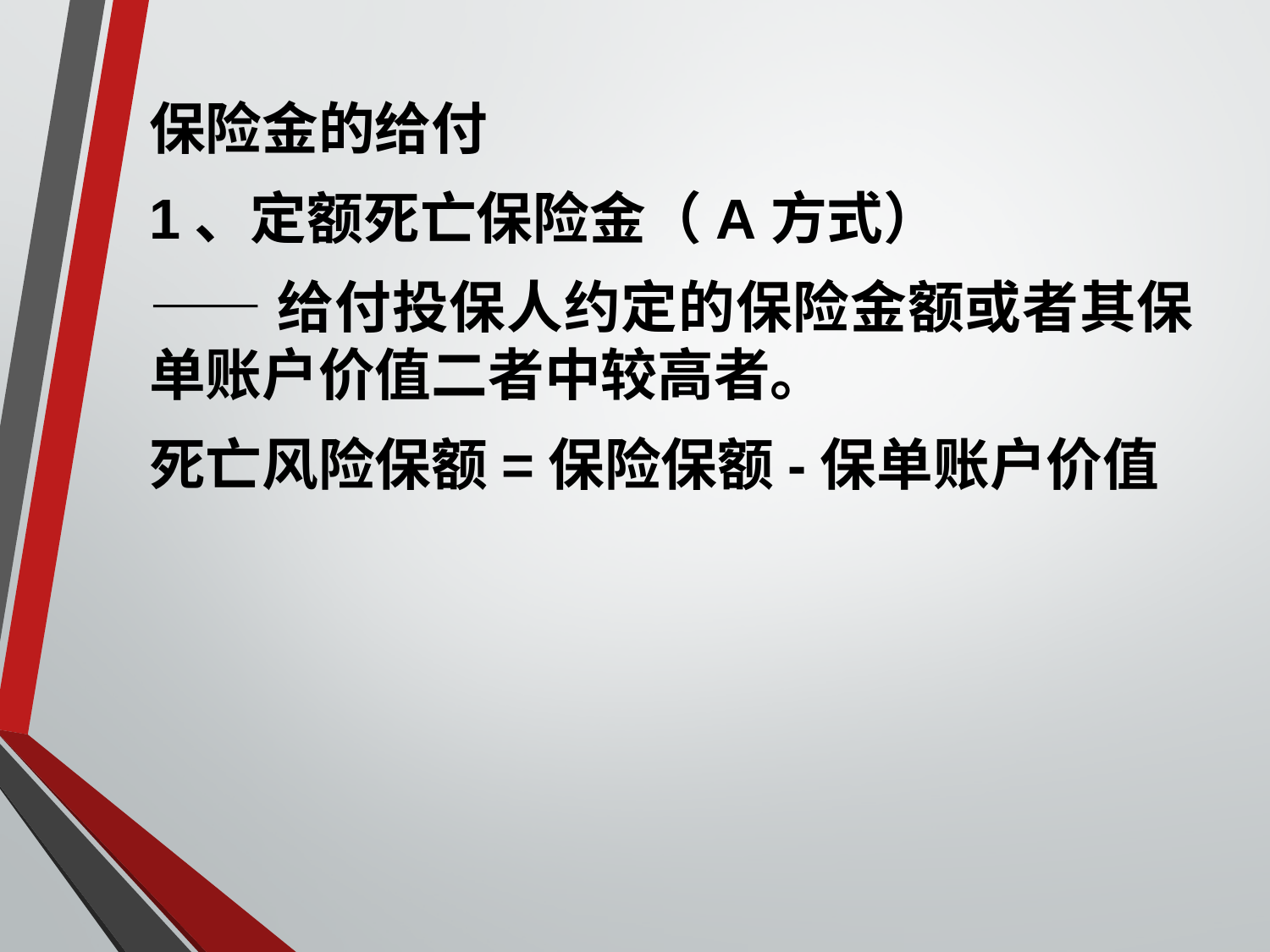

保险金的给付
1、定额死亡保险金（A方式）
——给付投保人约定的保险金额或者其保单账户价值二者中较高者。
死亡风险保额=保险保额-保单账户价值